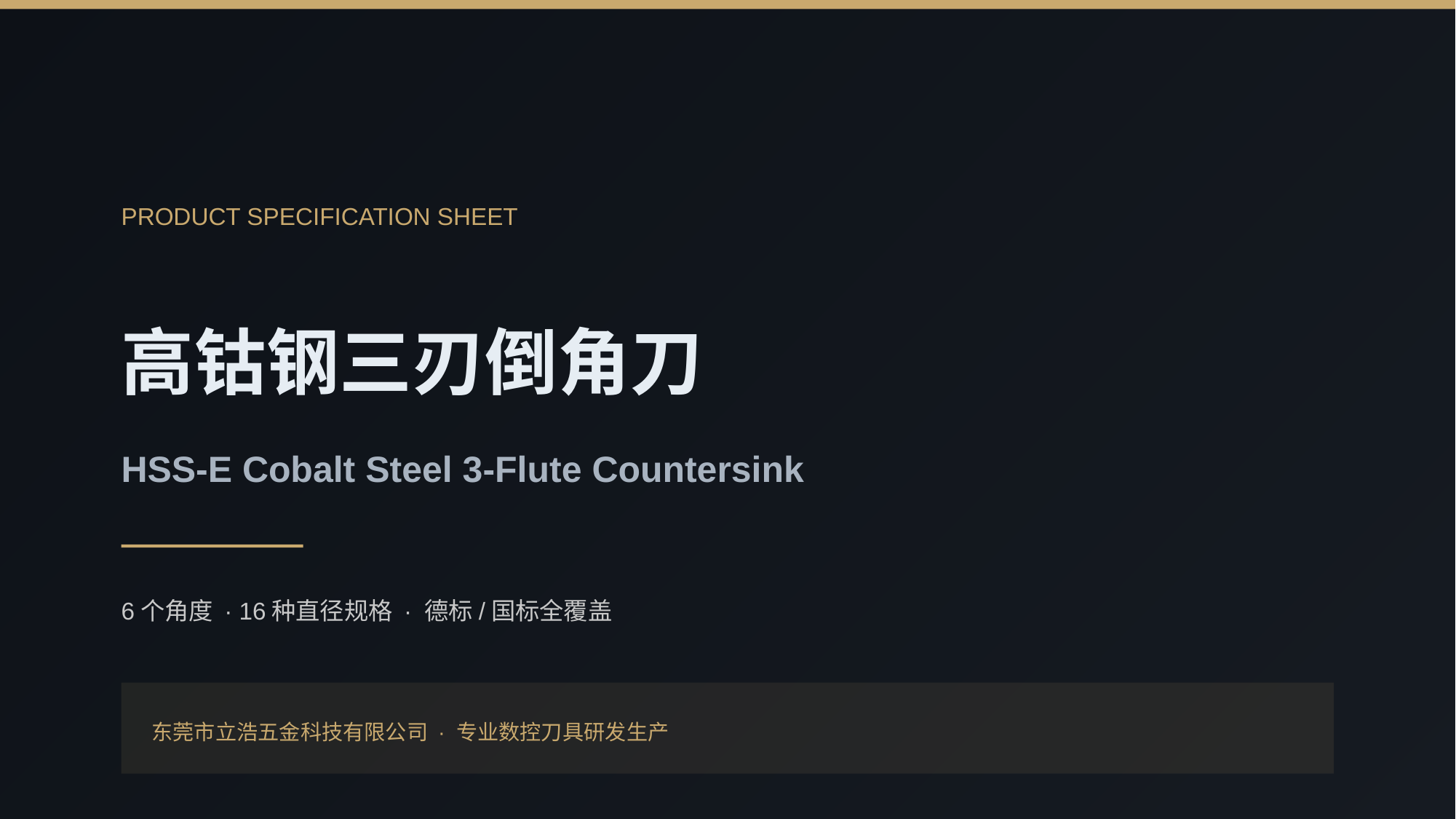

PRODUCT SPECIFICATION SHEET
高钴钢三刃倒角刀
HSS-E Cobalt Steel 3-Flute Countersink
6个角度 · 16种直径规格 · 德标/国标全覆盖

东莞市立浩五金科技有限公司 · 专业数控刀具研发生产